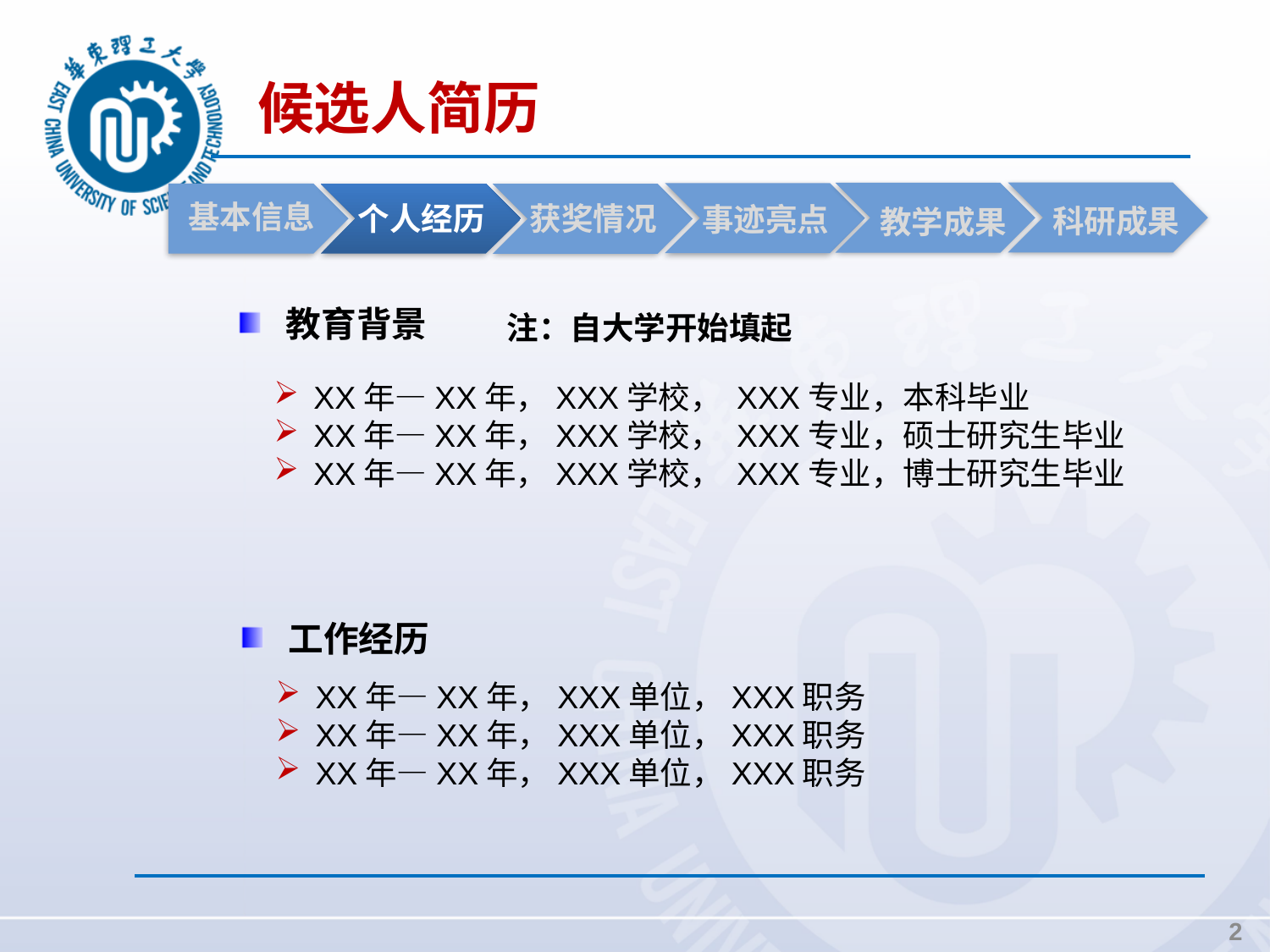

候选人简历

基本信息
个人经历
获奖情况
事迹亮点
科研成果
教学成果
教育背景
注：自大学开始填起
XX年—XX年，XXX学校， XXX专业，本科毕业
XX年—XX年，XXX学校， XXX专业，硕士研究生毕业
XX年—XX年，XXX学校， XXX专业，博士研究生毕业
工作经历
XX年—XX年，XXX单位，XXX职务
XX年—XX年，XXX单位，XXX职务
XX年—XX年，XXX单位，XXX职务
2